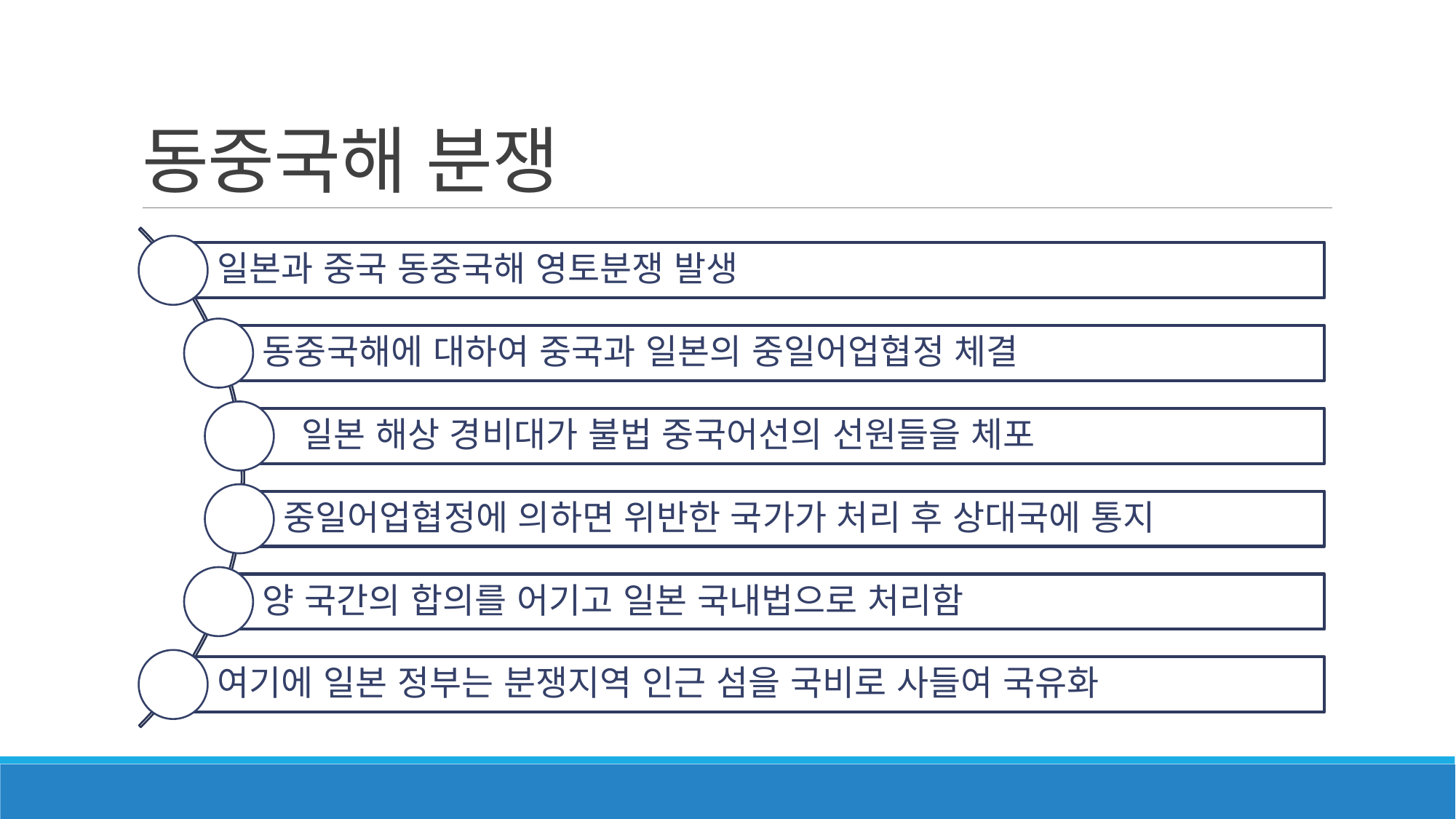

# 동중국해 분쟁
일본과 중국 동중국해 영토분쟁 발생
동중국해에 대하여 중국과 일본의 중일어업협정 체결
 일본 해상 경비대가 불법 중국어선의 선원들을 체포
중일어업협정에 의하면 위반한 국가가 처리 후 상대국에 통지
양 국간의 합의를 어기고 일본 국내법으로 처리함
여기에 일본 정부는 분쟁지역 인근 섬을 국비로 사들여 국유화